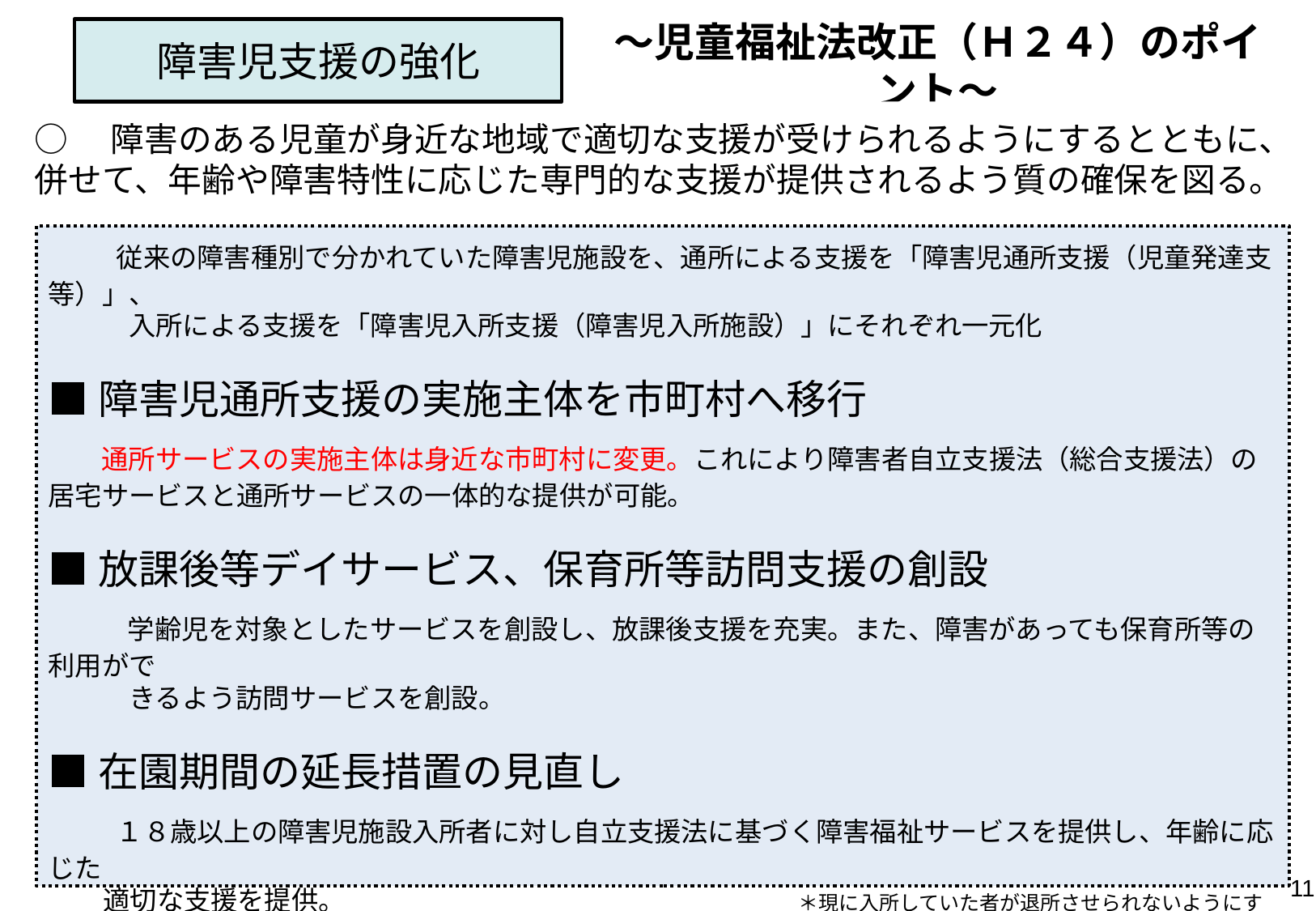

障害児支援の強化
# ～児童福祉法改正（Ｈ２４）のポイント～
○　障害のある児童が身近な地域で適切な支援が受けられるようにするとともに、併せて、年齢や障害特性に応じた専門的な支援が提供されるよう質の確保を図る。
■障害児施設の一元化
　  従来の障害種別で分かれていた障害児施設を、通所による支援を「障害児通所支援（児童発達支等）」、
　　　入所による支援を「障害児入所支援（障害児入所施設）」にそれぞれ一元化

■障害児通所支援の実施主体を市町村へ移行
    通所サービスの実施主体は身近な市町村に変更。これにより障害者自立支援法（総合支援法）の居宅サービスと通所サービスの一体的な提供が可能。

■放課後等デイサービス、保育所等訪問支援の創設
 　 学齢児を対象としたサービスを創設し、放課後支援を充実。また、障害があっても保育所等の利用がで
　　　きるよう訪問サービスを創設。

■在園期間の延長措置の見直し
　  １８歳以上の障害児施設入所者に対し自立支援法に基づく障害福祉サービスを提供し、年齢に応じた
        適切な支援を提供。　　　　　　　　　                 　　　　＊現に入所していた者が退所させられないようにする。
11